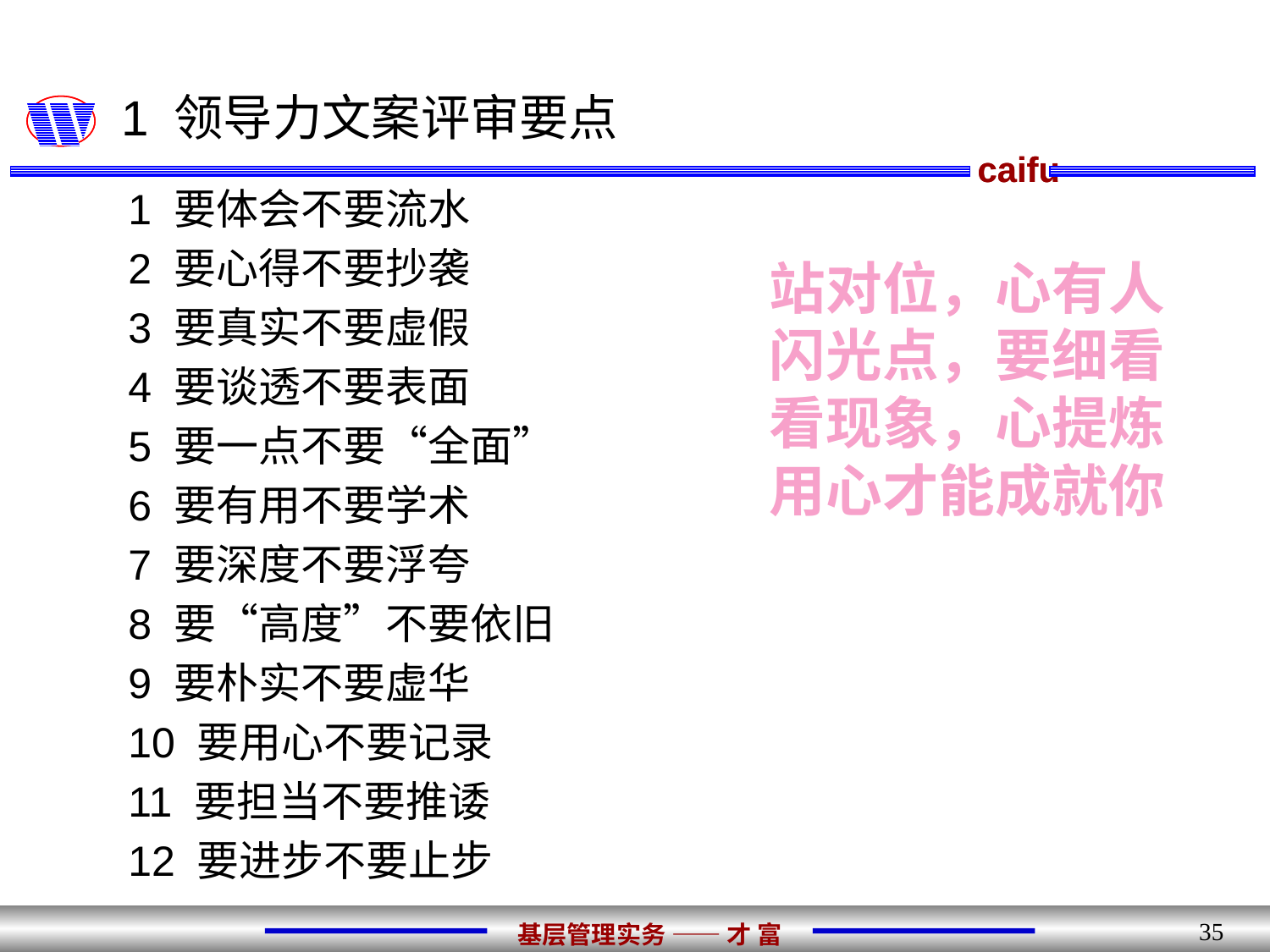

# 1 领导力文案评审要点
1 要体会不要流水
2 要心得不要抄袭
3 要真实不要虚假
4 要谈透不要表面
5 要一点不要“全面”
6 要有用不要学术
7 要深度不要浮夸
8 要“高度”不要依旧
9 要朴实不要虚华
10 要用心不要记录
11 要担当不要推诿
12 要进步不要止步
站对位，心有人
闪光点，要细看
看现象，心提炼
用心才能成就你